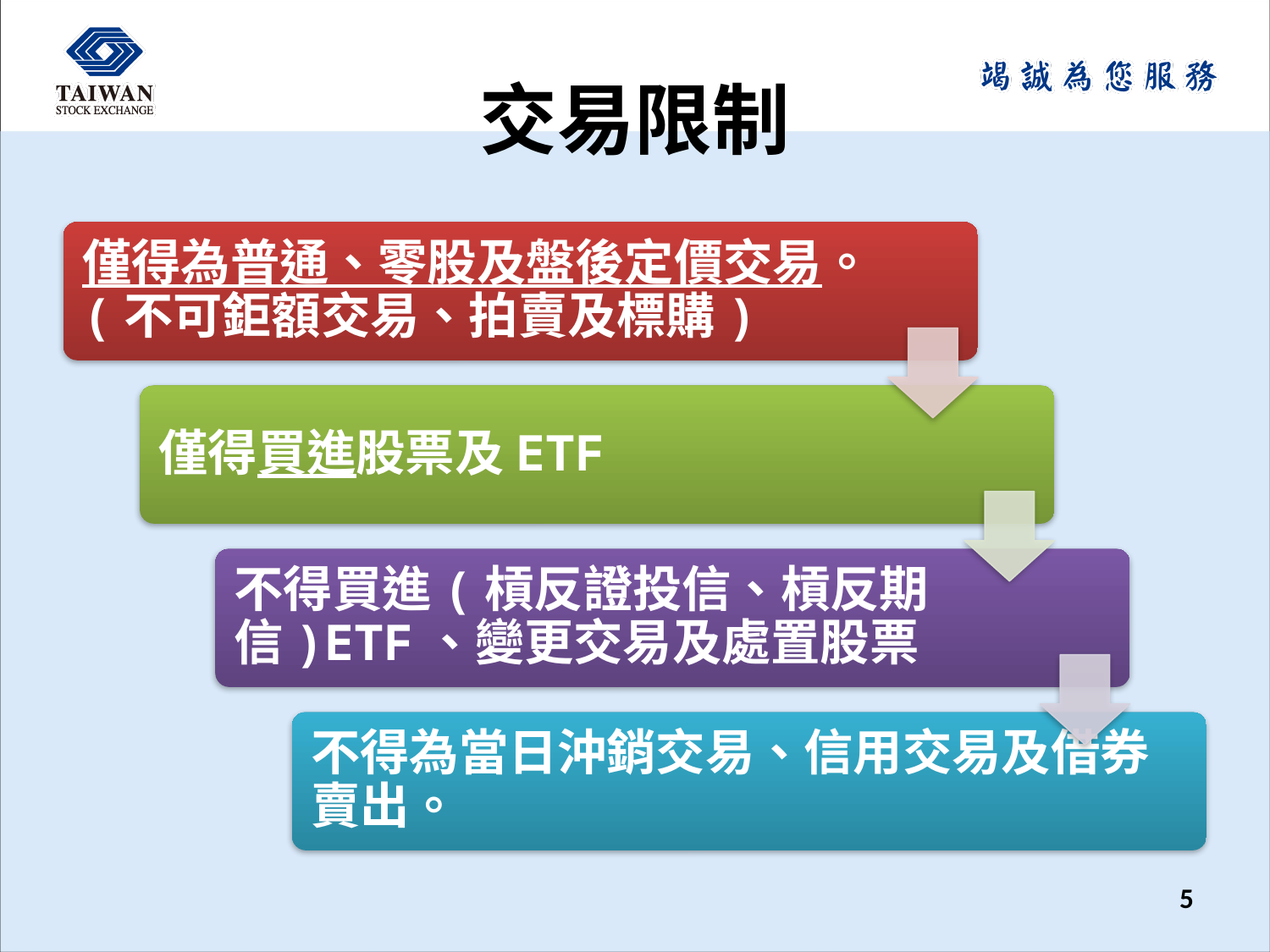

# 交易限制
僅得為普通、零股及盤後定價交易。(不可鉅額交易、拍賣及標購)
僅得買進股票及ETF
不得買進(槓反證投信、槓反期信)ETF、變更交易及處置股票
不得為當日沖銷交易、信用交易及借券賣出。

5